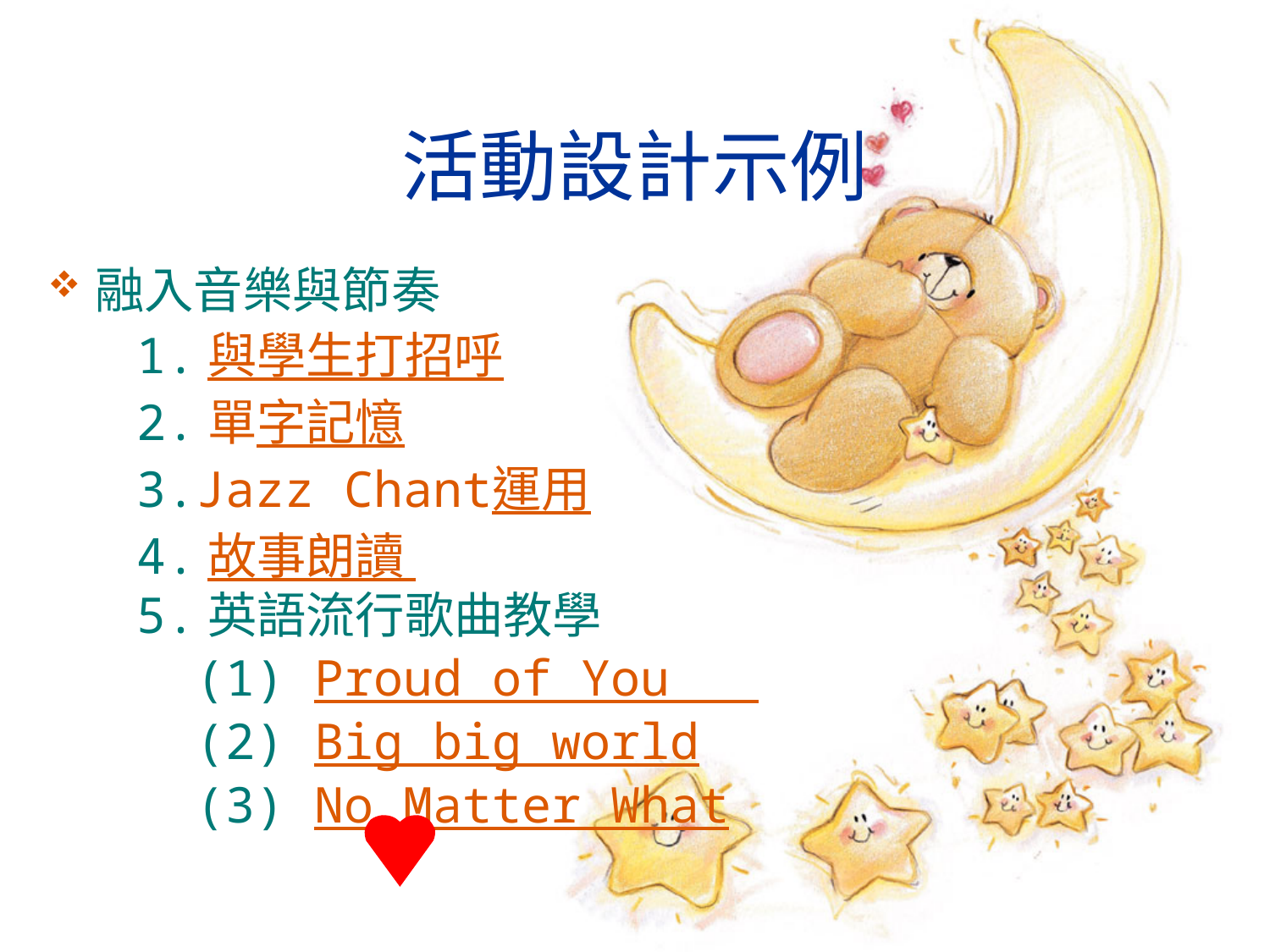

# 活動設計示例
融入音樂與節奏
   1.與學生打招呼
   2.單字記憶
   3.Jazz Chant運用
   4.故事朗讀
   5.英語流行歌曲教學
     (1) Proud of You
     (2) Big big world
     (3) No Matter What